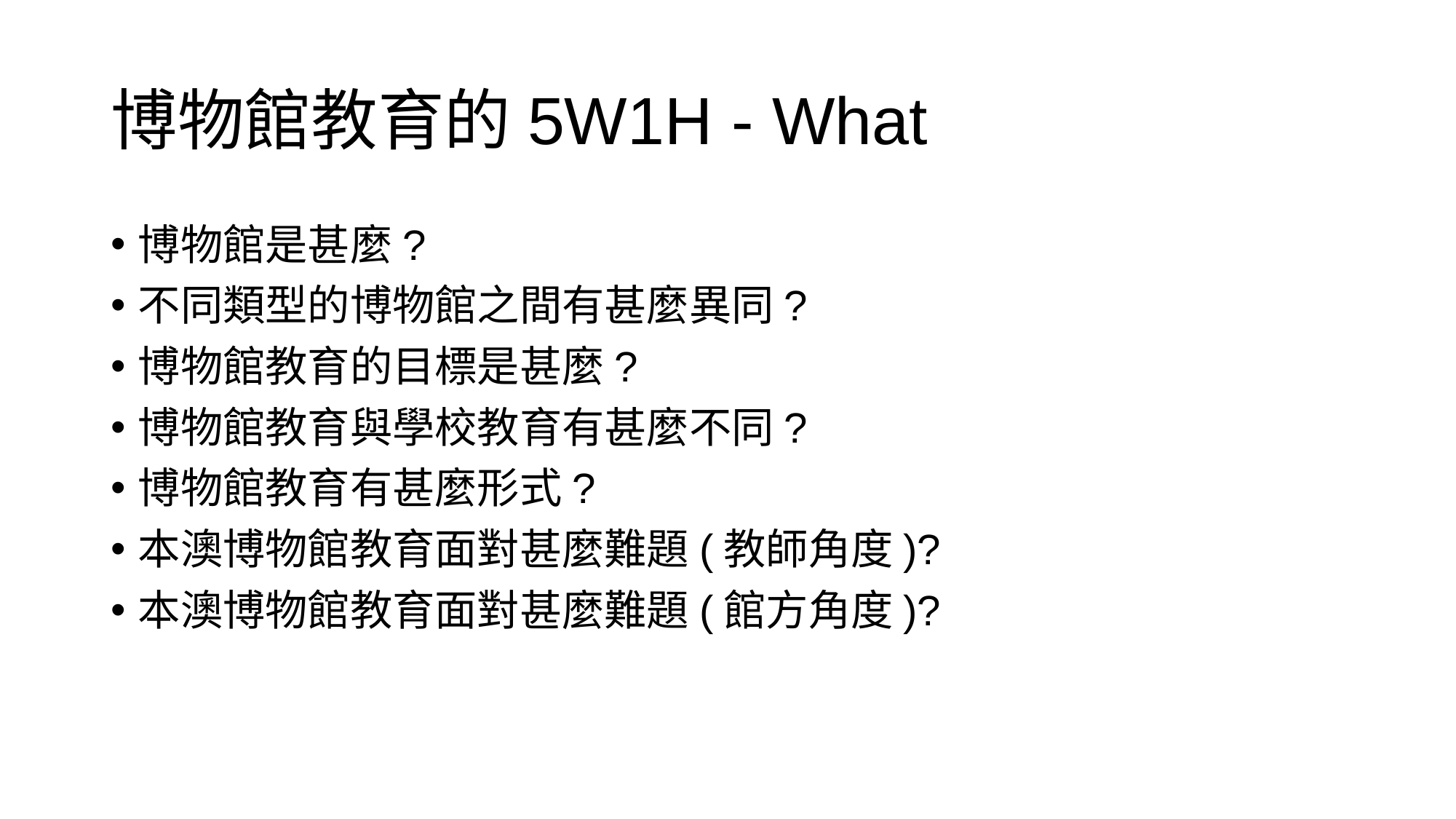

# 博物館教育的5W1H - What
博物館是甚麼?
不同類型的博物館之間有甚麼異同?
博物館教育的目標是甚麼?
博物館教育與學校教育有甚麼不同?
博物館教育有甚麼形式?
本澳博物館教育面對甚麼難題(教師角度)?
本澳博物館教育面對甚麼難題(館方角度)?